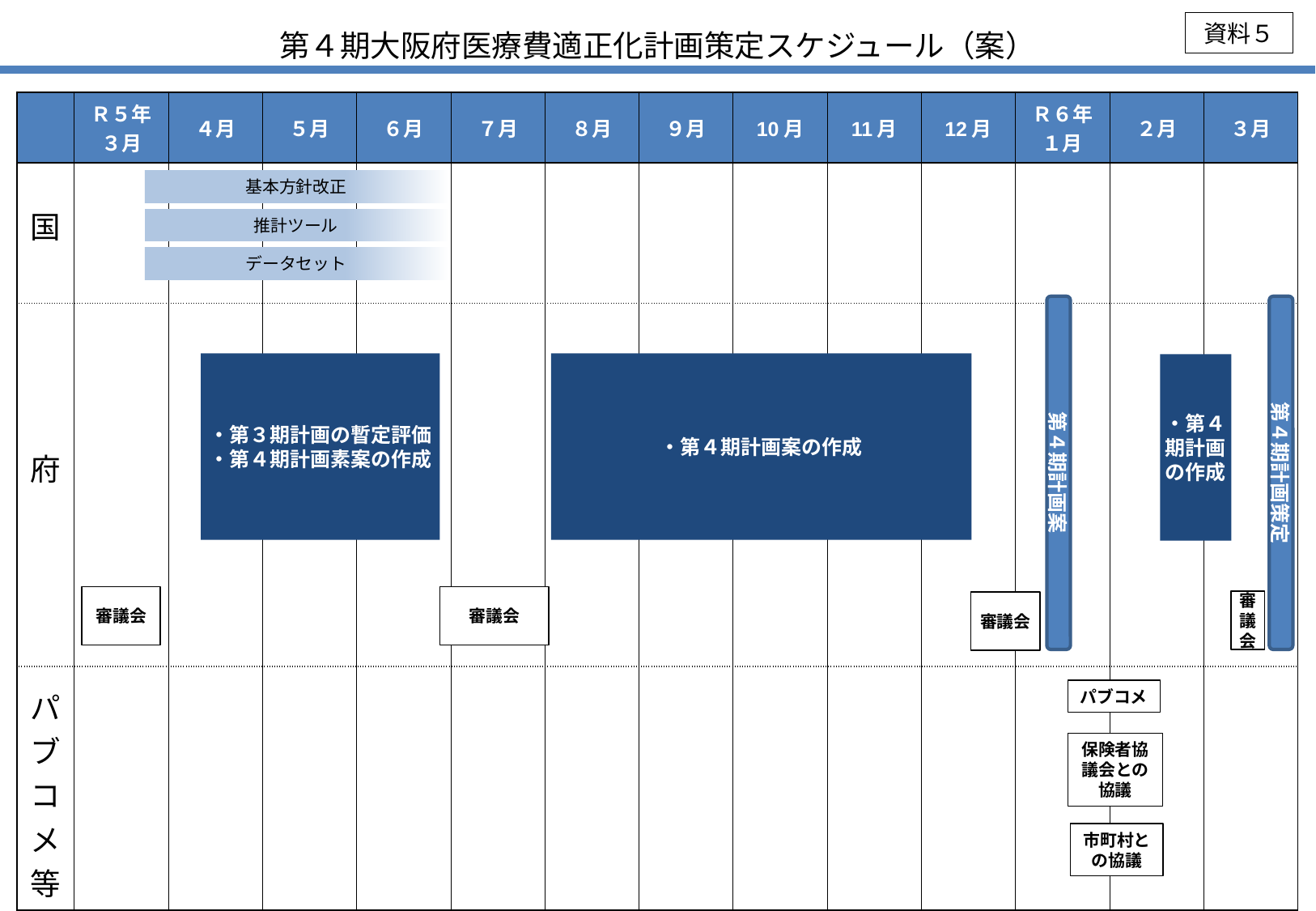

資料５
第４期大阪府医療費適正化計画策定スケジュール（案）
|  | Ｒ５年 ３月 | ４月 | ５月 | ６月 | ７月 | ８月 | ９月 | 10月 | 11月 | 12月 | Ｒ６年 １月 | ２月 | ３月 |
| --- | --- | --- | --- | --- | --- | --- | --- | --- | --- | --- | --- | --- | --- |
| 国 |  |  |  |  |  |  |  |  |  |  |  |  |  |
| 府 |  |  |  |  |  |  |  |  |  |  |  |  |  |
| パブコメ等 |  |  |  |  |  |  |  |  |  |  |  |  |  |
基本方針改正
推計ツール
データセット
第４期計画案
第４期計画策定
・第４期計画案の作成
・第３期計画の暫定評価
・第４期計画素案の作成
・第４期計画の作成
審議会
審議会
審議会
審議会
パブコメ
保険者協議会との協議
市町村との協議